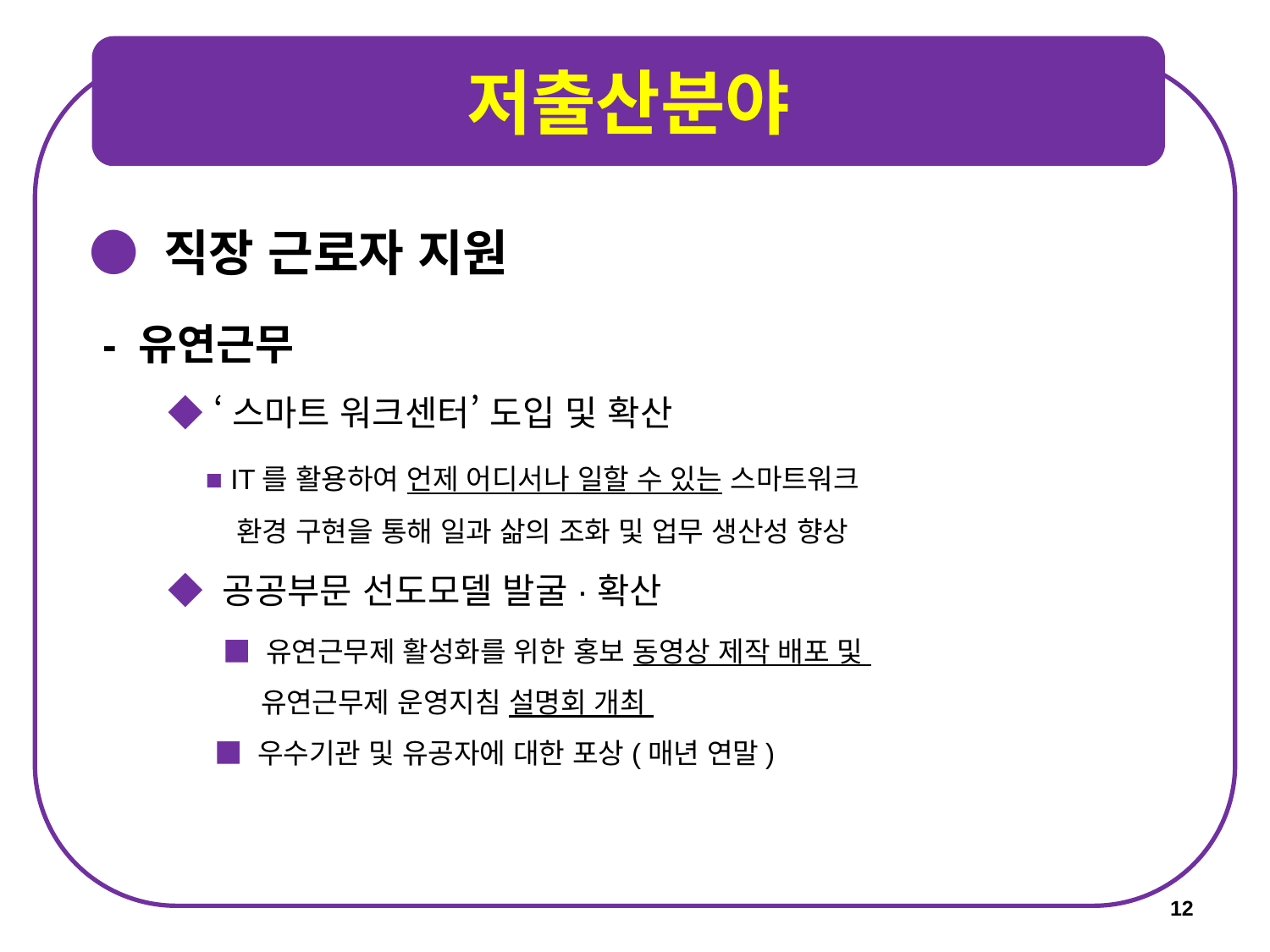

저출산분야
● 직장 근로자 지원
 - 유연근무
        ◆ ‘스마트 워크센터’ 도입 및 확산
            ■ IT를 활용하여 언제 어디서나 일할 수 있는 스마트워크
                  환경 구현을 통해 일과 삶의 조화 및 업무 생산성 향상
        ◆ 공공부문 선도모델 발굴·확산
        ■ 유연근무제 활성화를 위한 홍보 동영상 제작 배포 및
             유연근무제 운영지침 설명회 개최
        ■ 우수기관 및 유공자에 대한 포상(매년 연말)
12